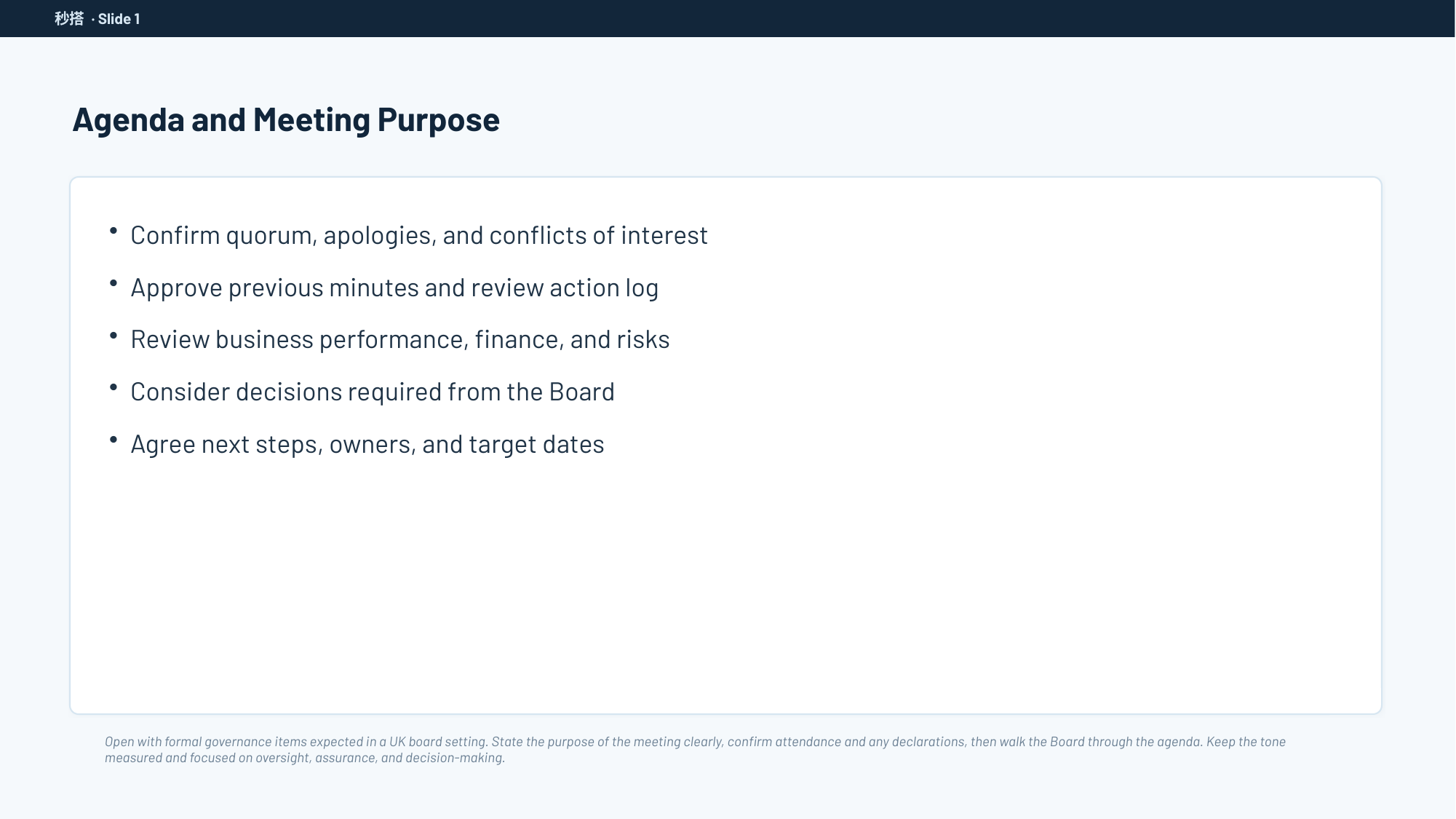

秒搭 · Slide 1
Agenda and Meeting Purpose

Confirm quorum, apologies, and conflicts of interest
Approve previous minutes and review action log
Review business performance, finance, and risks
Consider decisions required from the Board
Agree next steps, owners, and target dates
Open with formal governance items expected in a UK board setting. State the purpose of the meeting clearly, confirm attendance and any declarations, then walk the Board through the agenda. Keep the tone measured and focused on oversight, assurance, and decision-making.